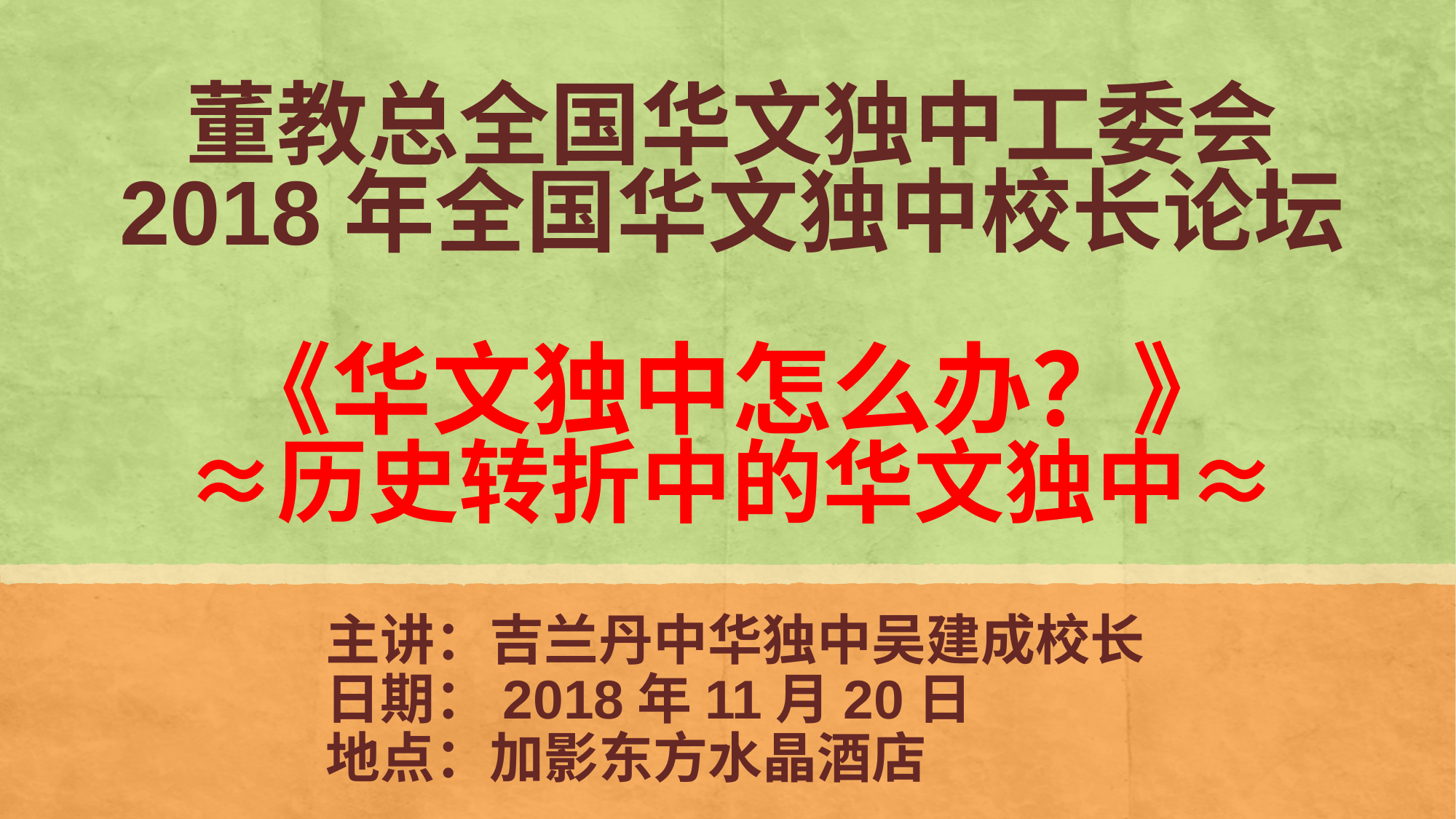

# 董教总全国华文独中工委会 2018年全国华文独中校长论坛 《华文独中怎么办？》 ≈历史转折中的华文独中≈
主讲：吉兰丹中华独中吴建成校长
日期：2018年11月20日
地点：加影东方水晶酒店